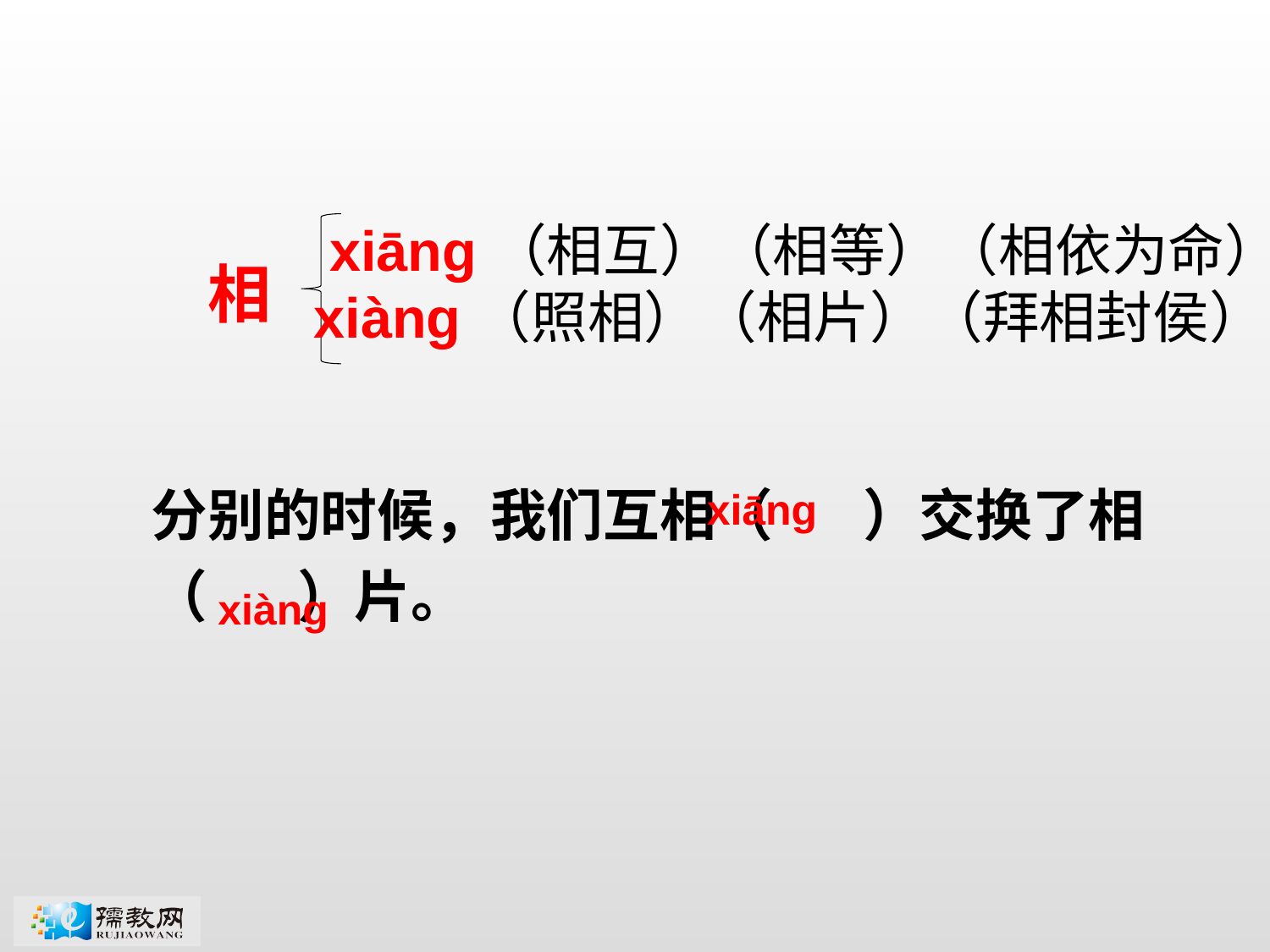

xiānɡ（相互）（相等）（相依为命）
 xiànɡ（照相）（相片）（拜相封侯）

相
分别的时候，我们互相（       ）交换了相（       ）片。
xiānɡ
xiànɡ